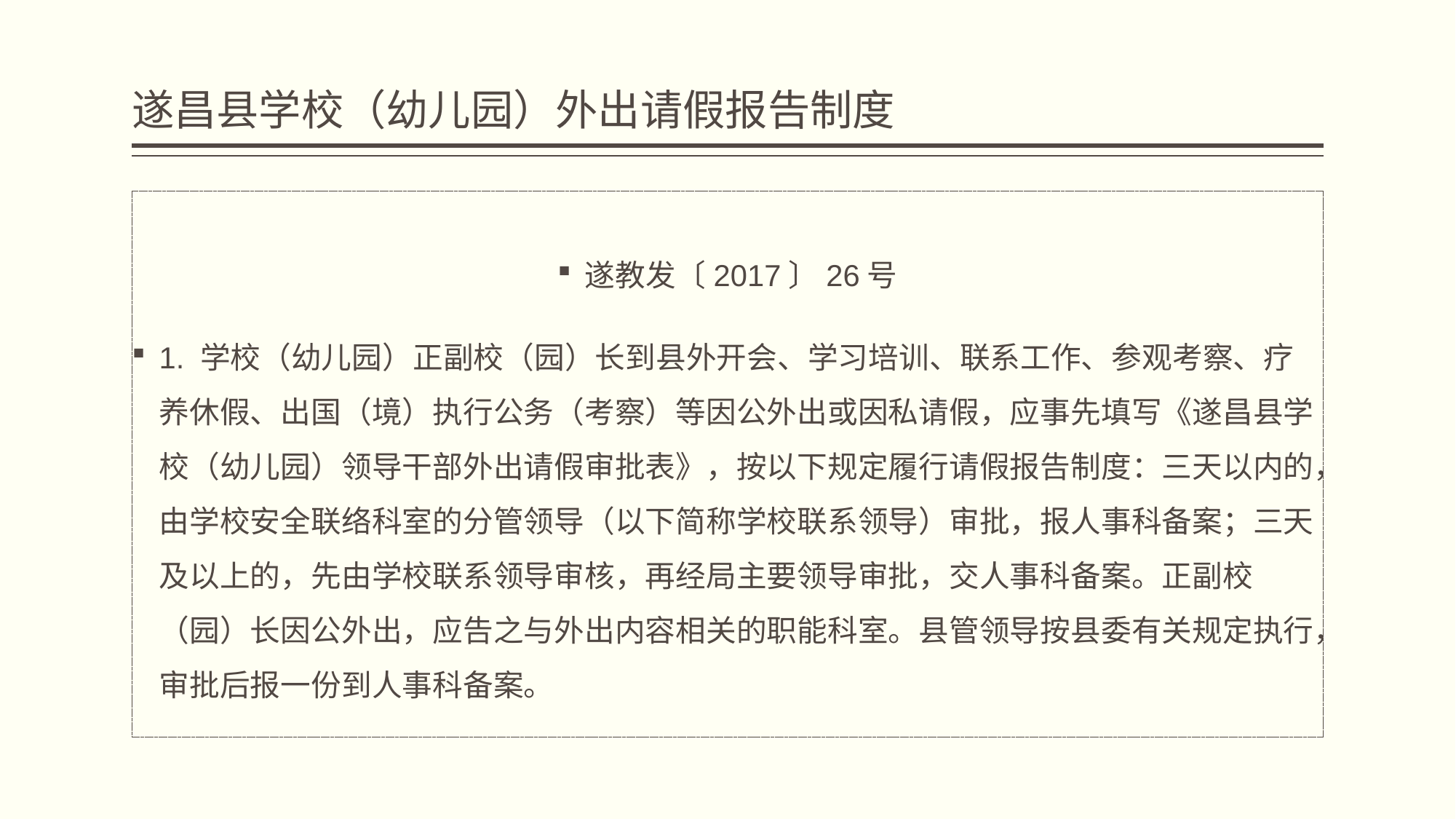

# 遂昌县学校（幼儿园）外出请假报告制度

遂教发〔2017〕26号
1. 学校（幼儿园）正副校（园）长到县外开会、学习培训、联系工作、参观考察、疗养休假、出国（境）执行公务（考察）等因公外出或因私请假，应事先填写《遂昌县学校（幼儿园）领导干部外出请假审批表》，按以下规定履行请假报告制度：三天以内的，由学校安全联络科室的分管领导（以下简称学校联系领导）审批，报人事科备案；三天及以上的，先由学校联系领导审核，再经局主要领导审批，交人事科备案。正副校（园）长因公外出，应告之与外出内容相关的职能科室。县管领导按县委有关规定执行，审批后报一份到人事科备案。